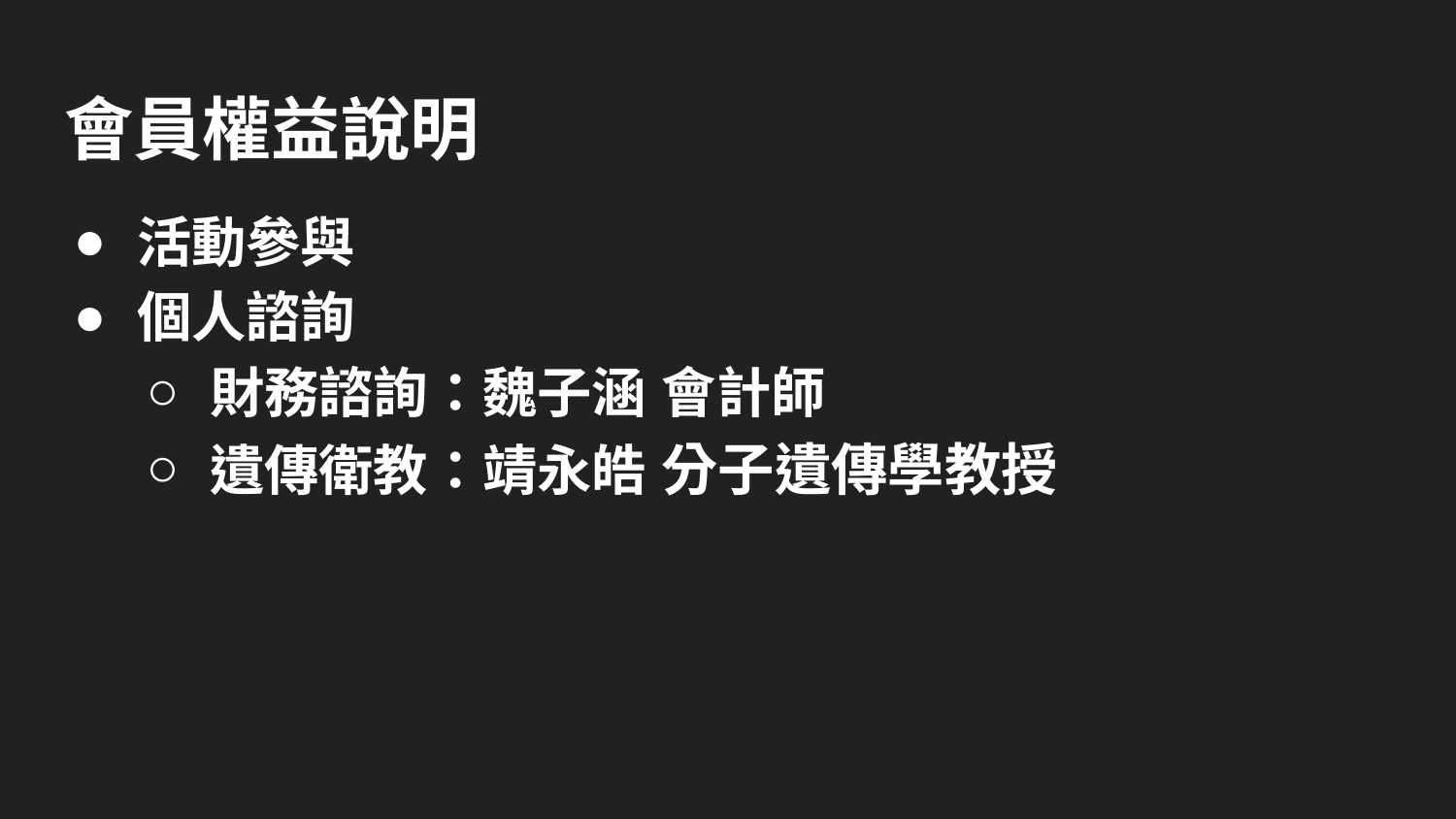

# 會員權益說明
活動參與
個人諮詢
財務諮詢：魏子涵 會計師
遺傳衛教：靖永皓 分子遺傳學教授